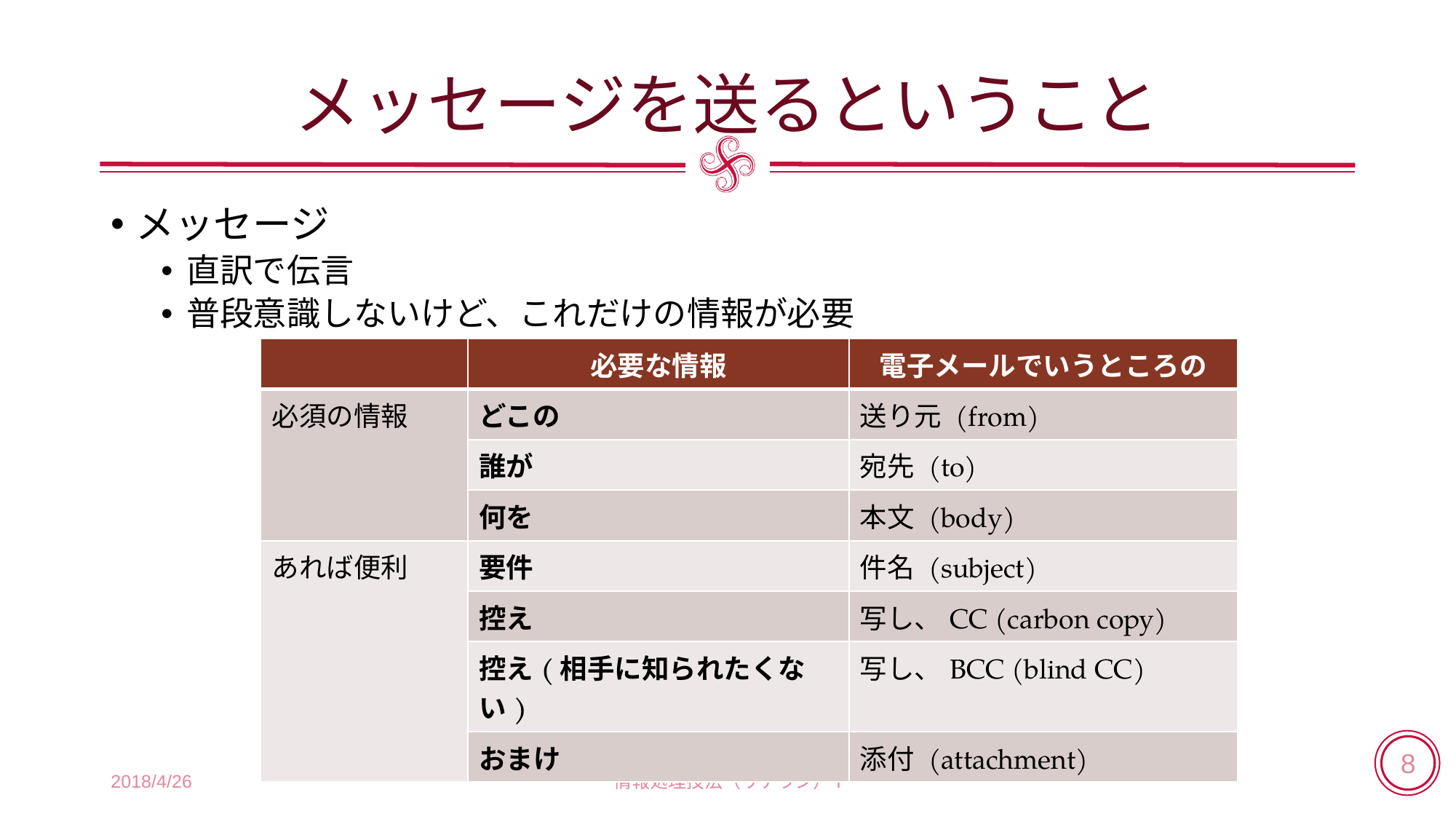

# メッセージを送るということ
メッセージ
直訳で伝言
普段意識しないけど、これだけの情報が必要
|  | 必要な情報 | 電子メールでいうところの |
| --- | --- | --- |
| 必須の情報 | どこの | 送り元 (from) |
|  | 誰が | 宛先 (to) |
|  | 何を | 本文 (body) |
| あれば便利 | 要件 | 件名 (subject) |
|  | 控え | 写し、CC (carbon copy) |
|  | 控え(相手に知られたくない) | 写し、BCC (blind CC) |
|  | おまけ | 添付 (attachment) |
2018/4/26
情報処理技法（リテラシ）I